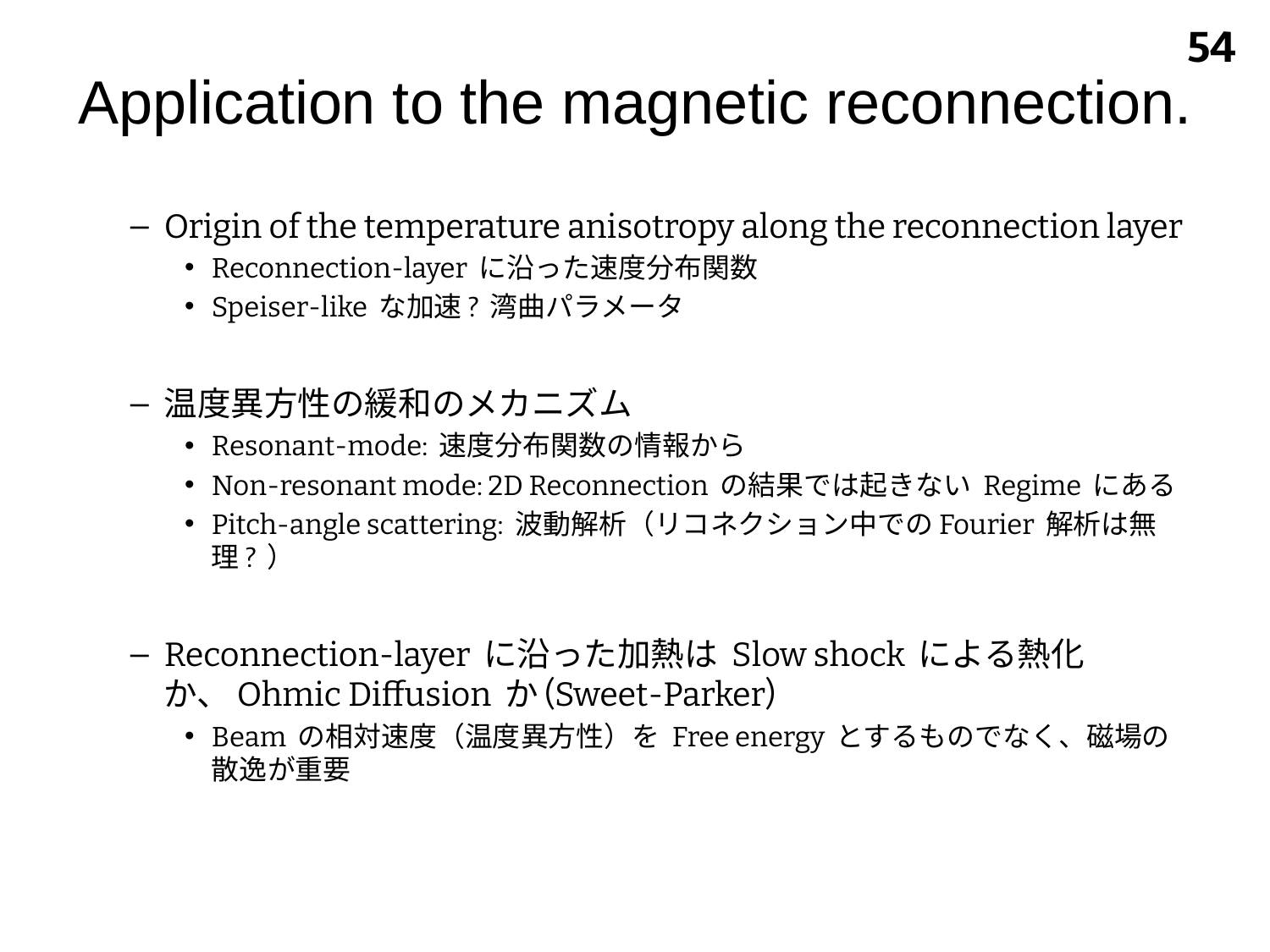

54
# Application to the magnetic reconnection.
Origin of the temperature anisotropy along the reconnection layer
Reconnection-layer に沿った速度分布関数
Speiser-like な加速? 湾曲パラメータ

温度異方性の緩和のメカニズム
Resonant-mode: 速度分布関数の情報から
Non-resonant mode: 2D Reconnection の結果では起きない Regime にある
Pitch-angle scattering: 波動解析（リコネクション中でのFourier 解析は無理? ）

Reconnection-layer に沿った加熱は Slow shock による熱化か、Ohmic Diffusion か(Sweet-Parker)
Beam の相対速度（温度異方性）を Free energy とするものでなく、磁場の散逸が重要